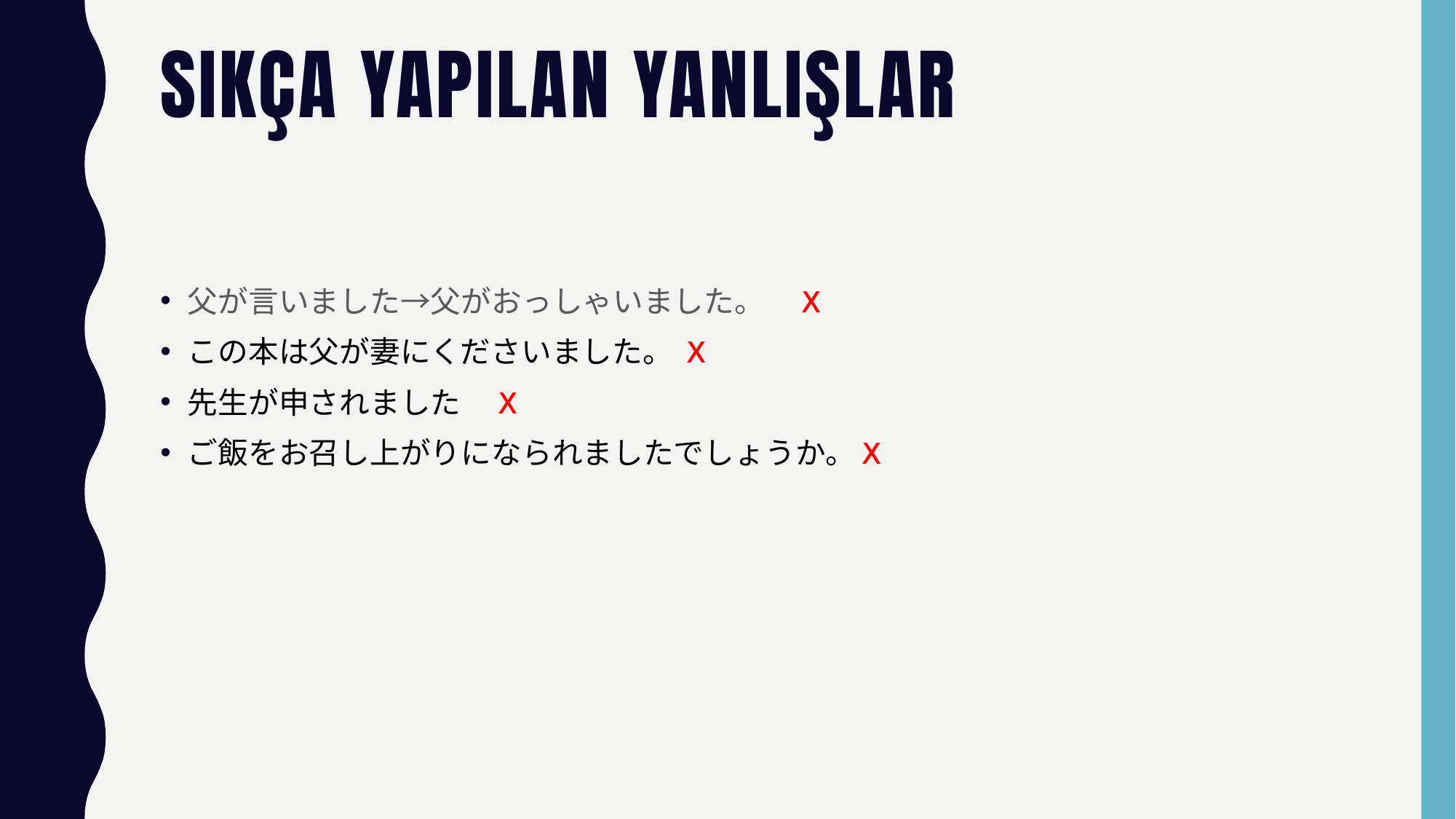

# SIKÇA YAPILAN YANLIŞLAR
父が言いました→父がおっしゃいました。　X
この本は父が妻にくださいました。 X
先生が申されました　X
ご飯をお召し上がりになられましたでしょうか。X